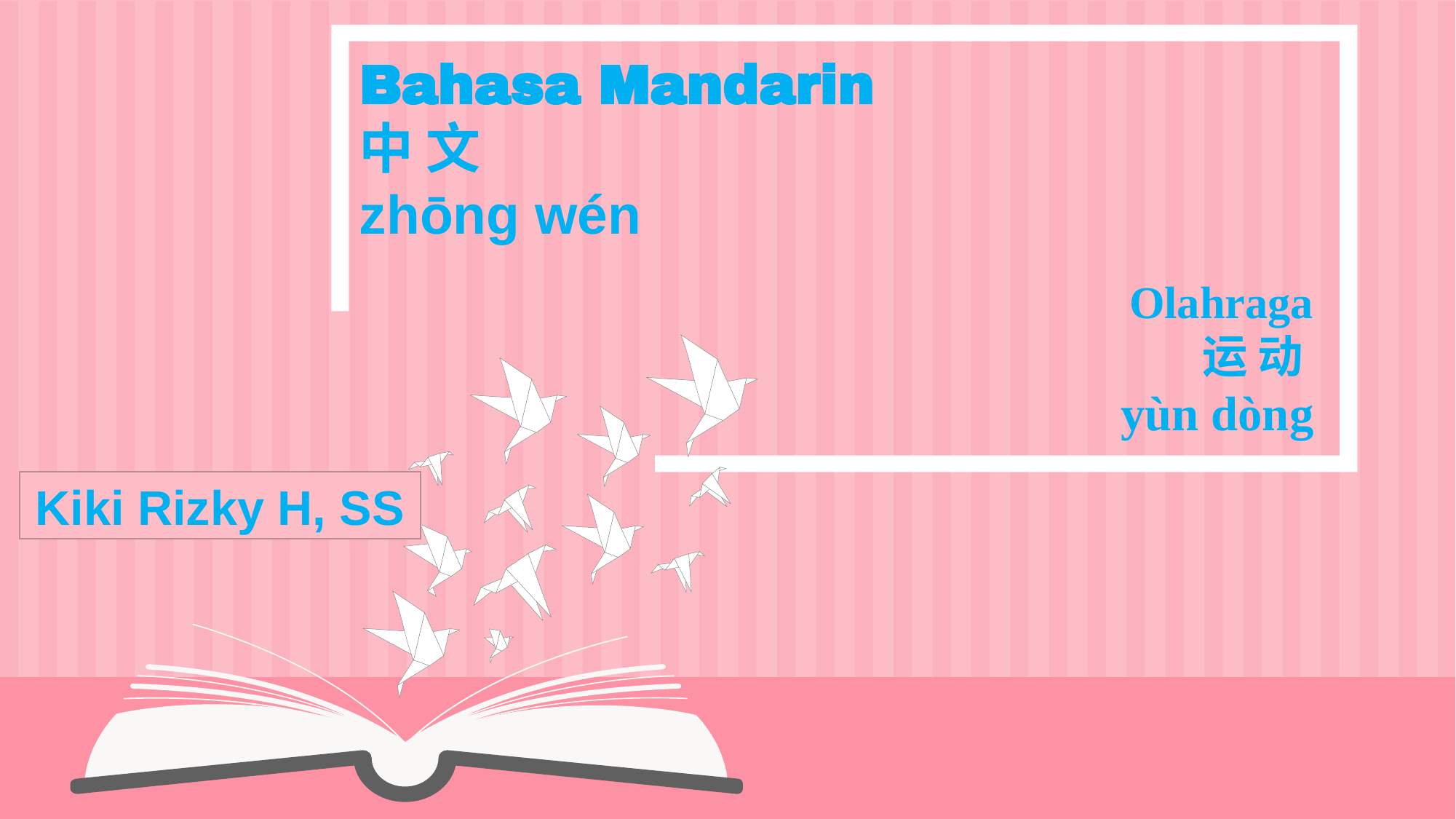

Bahasa Mandarin
中 文
zhōng wén
Olahraga
运 动
yùn dòng

Kiki Rizky H, SS